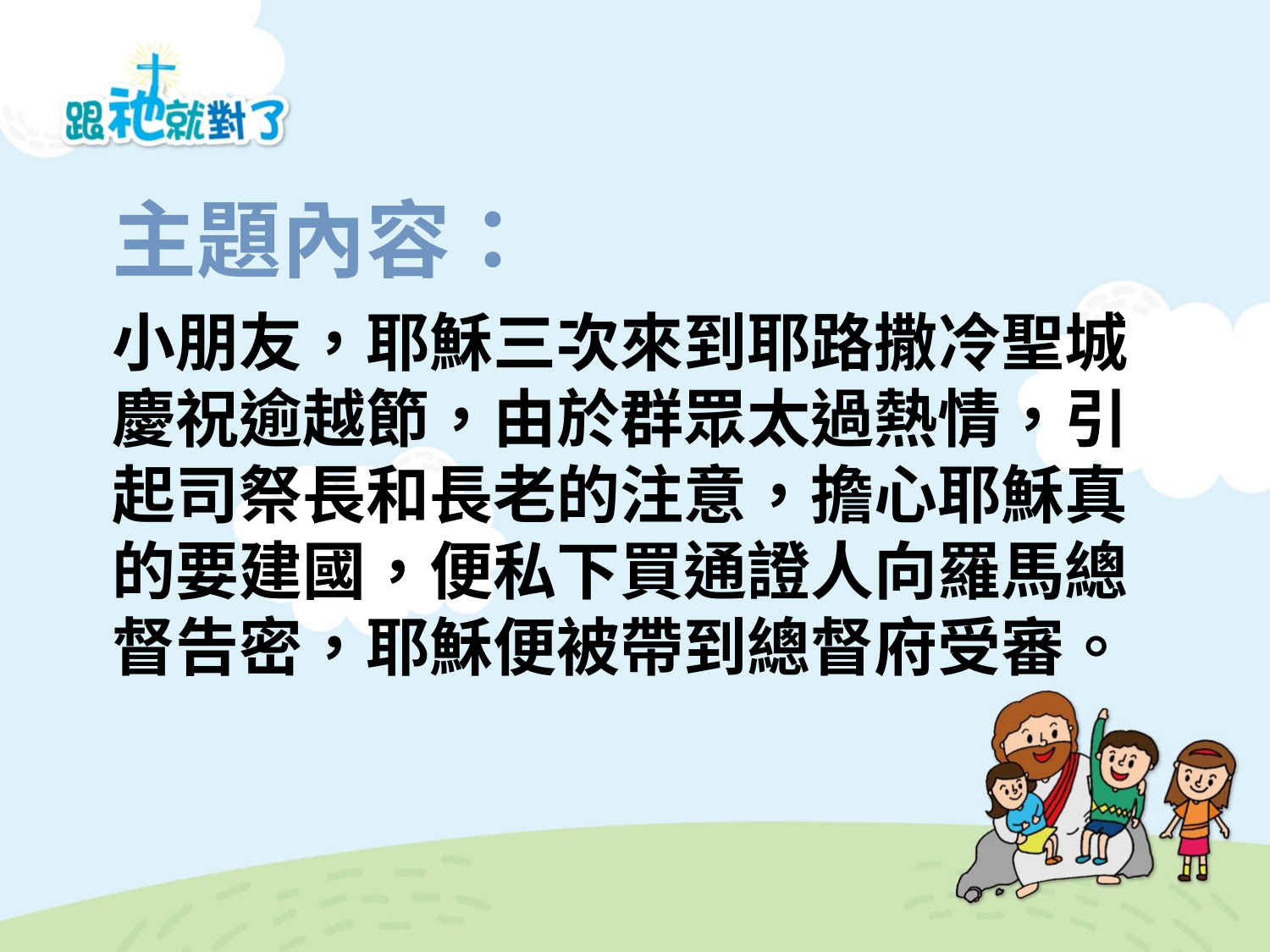

主題內容：
小朋友，耶穌三次來到耶路撒冷聖城慶祝逾越節，由於群眾太過熱情，引起司祭長和長老的注意，擔心耶穌真的要建國，便私下買通證人向羅馬總督告密，耶穌便被帶到總督府受審。